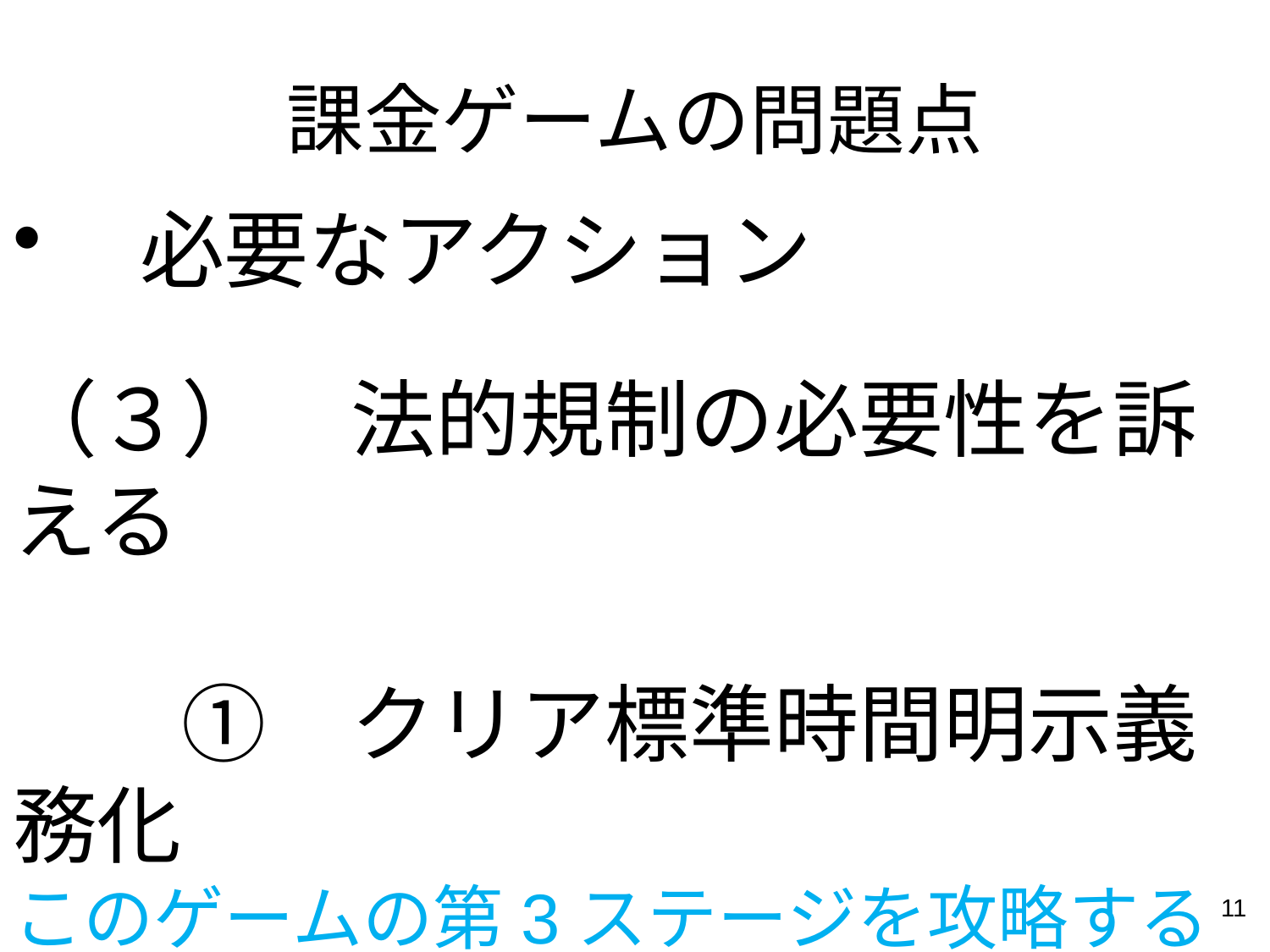

# 課金ゲームの問題点
必要なアクション

（３）　法的規制の必要性を訴える

　　①　クリア標準時間明示義務化
このゲームの第3ステージを攻略するには10時間かかります。

11